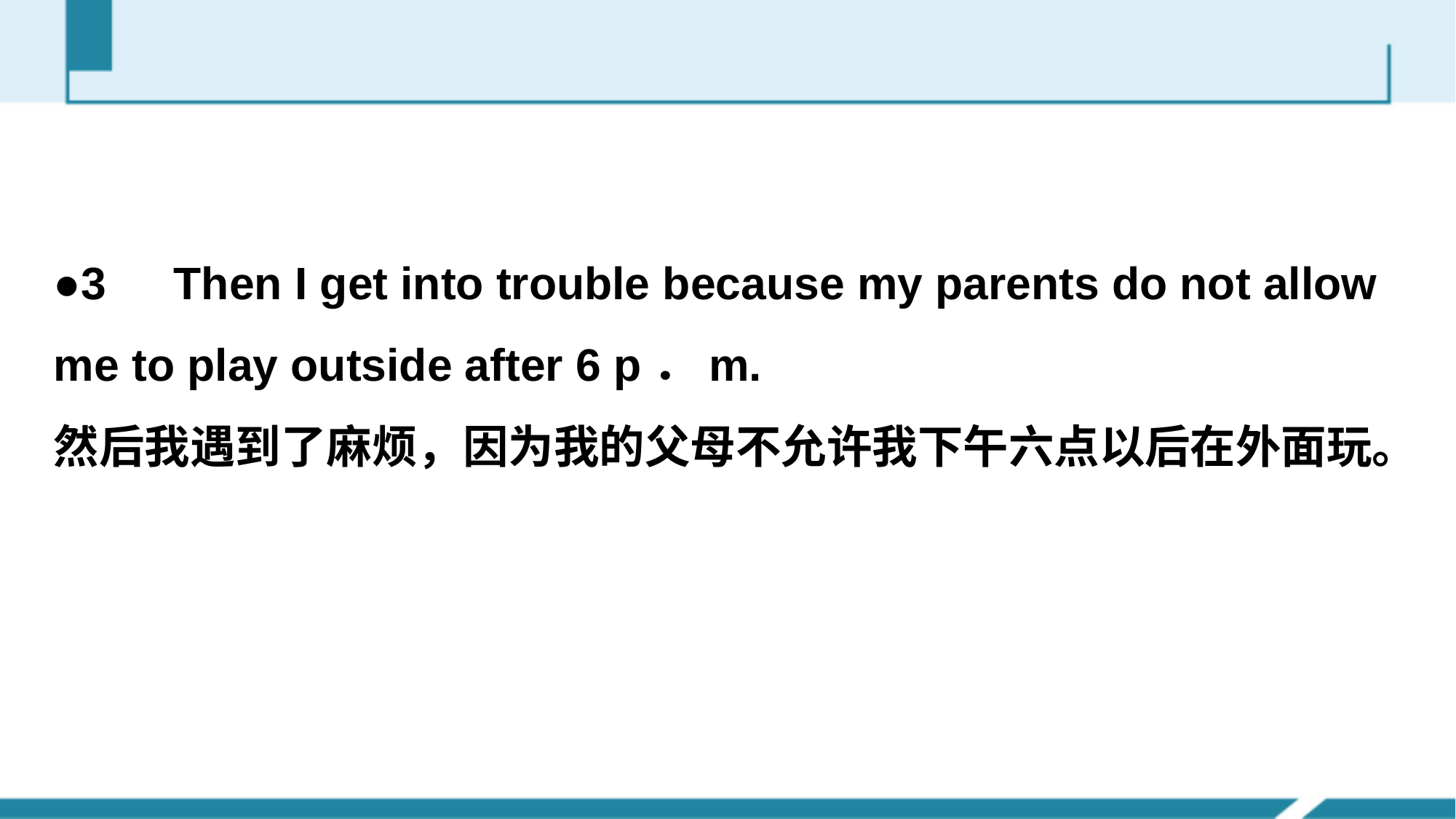

#
●3　Then I get into trouble because my parents do not allow me to play outside after 6 p．m.
然后我遇到了麻烦，因为我的父母不允许我下午六点以后在外面玩。